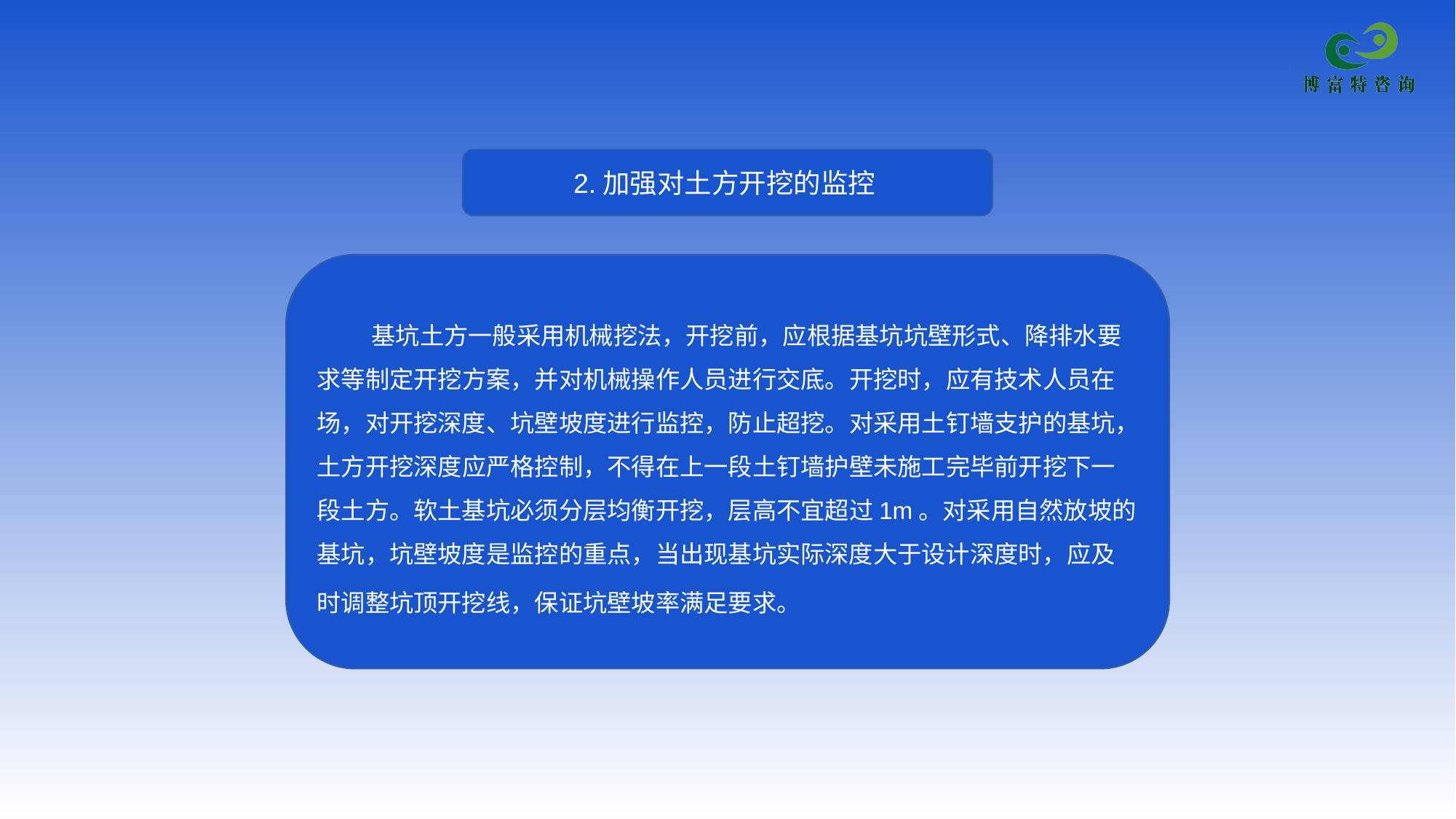

2.加强对土方开挖的监控
基坑土方一般采用机械挖法，开挖前，应根据基坑坑壁形式、降排水要求等制定开挖方案，并对机械操作人员进行交底。开挖时，应有技术人员在场，对开挖深度、坑壁坡度进行监控，防止超挖。对采用土钉墙支护的基坑，土方开挖深度应严格控制，不得在上一段土钉墙护壁未施工完毕前开挖下一段土方。软土基坑必须分层均衡开挖，层高不宜超过1m。对采用自然放坡的基坑，坑壁坡度是监控的重点，当出现基坑实际深度大于设计深度时，应及时调整坑顶开挖线，保证坑壁坡率满足要求。